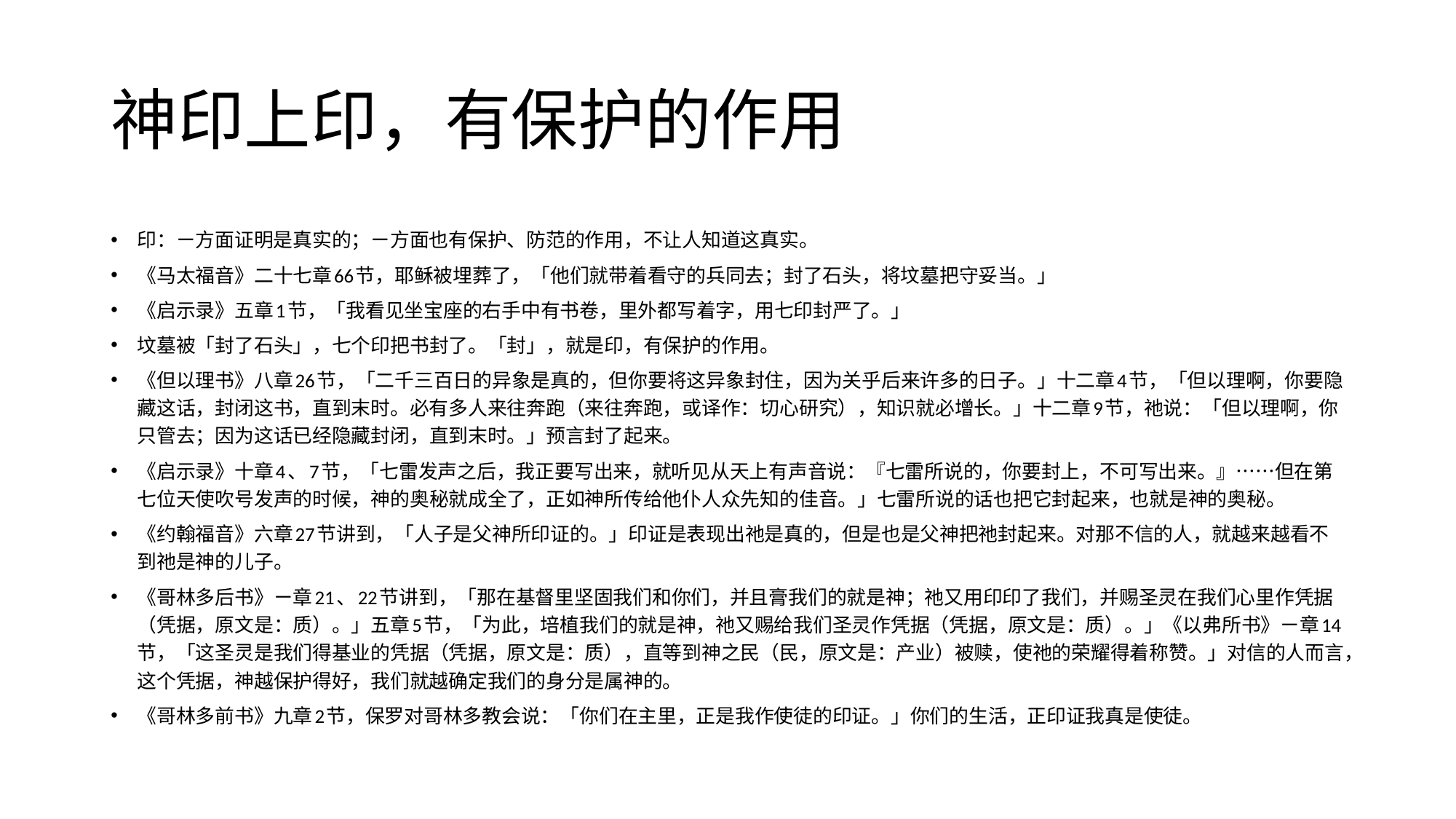

# 神印上印，有保护的作用
印：ㄧ方面证明是真实的；ㄧ方面也有保护、防范的作用，不让人知道这真实。
《马太福音》二十七章66节，耶稣被埋葬了，「他们就带着看守的兵同去；封了石头，将坟墓把守妥当。」
《启示录》五章1节，「我看见坐宝座的右手中有书卷，里外都写着字，用七印封严了。」
坟墓被「封了石头」，七个印把书封了。「封」，就是印，有保护的作用。
《但以理书》八章26节，「二千三百日的异象是真的，但你要将这异象封住，因为关乎后来许多的日子。」十二章4节，「但以理啊，你要隐藏这话，封闭这书，直到末时。必有多人来往奔跑（来往奔跑，或译作：切心研究），知识就必增长。」十二章9节，祂说：「但以理啊，你只管去；因为这话已经隐藏封闭，直到末时。」预言封了起来。
《启示录》十章4、7节，「七雷发声之后，我正要写出来，就听见从天上有声音说：『七雷所说的，你要封上，不可写出来。』……但在第七位天使吹号发声的时候，神的奥秘就成全了，正如神所传给他仆人众先知的佳音。」七雷所说的话也把它封起来，也就是神的奥秘。
《约翰福音》六章27节讲到，「人子是父神所印证的。」印证是表现出祂是真的，但是也是父神把祂封起来。对那不信的人，就越来越看不到祂是神的儿子。
《哥林多后书》ㄧ章21、22节讲到，「那在基督里坚固我们和你们，并且膏我们的就是神；祂又用印印了我们，并赐圣灵在我们心里作凭据（凭据，原文是：质）。」五章5节，「为此，培植我们的就是神，祂又赐给我们圣灵作凭据（凭据，原文是：质）。」《以弗所书》ㄧ章14节，「这圣灵是我们得基业的凭据（凭据，原文是：质），直等到神之民（民，原文是：产业）被赎，使祂的荣耀得着称赞。」对信的人而言，这个凭据，神越保护得好，我们就越确定我们的身分是属神的。
《哥林多前书》九章2节，保罗对哥林多教会说：「你们在主里，正是我作使徒的印证。」你们的生活，正印证我真是使徒。